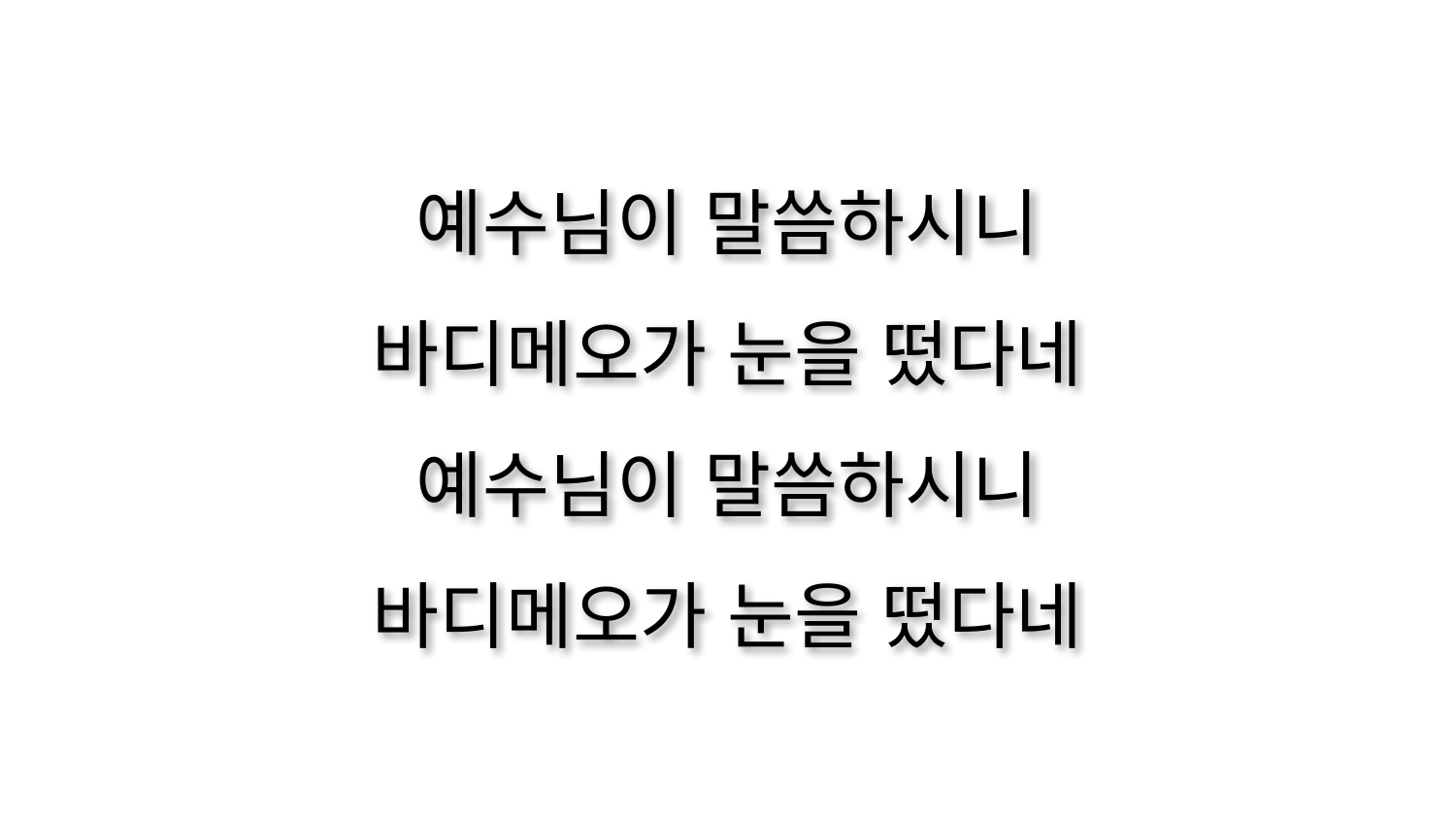

예수님이 말씀하시니
바디메오가 눈을 떴다네
예수님이 말씀하시니
바디메오가 눈을 떴다네